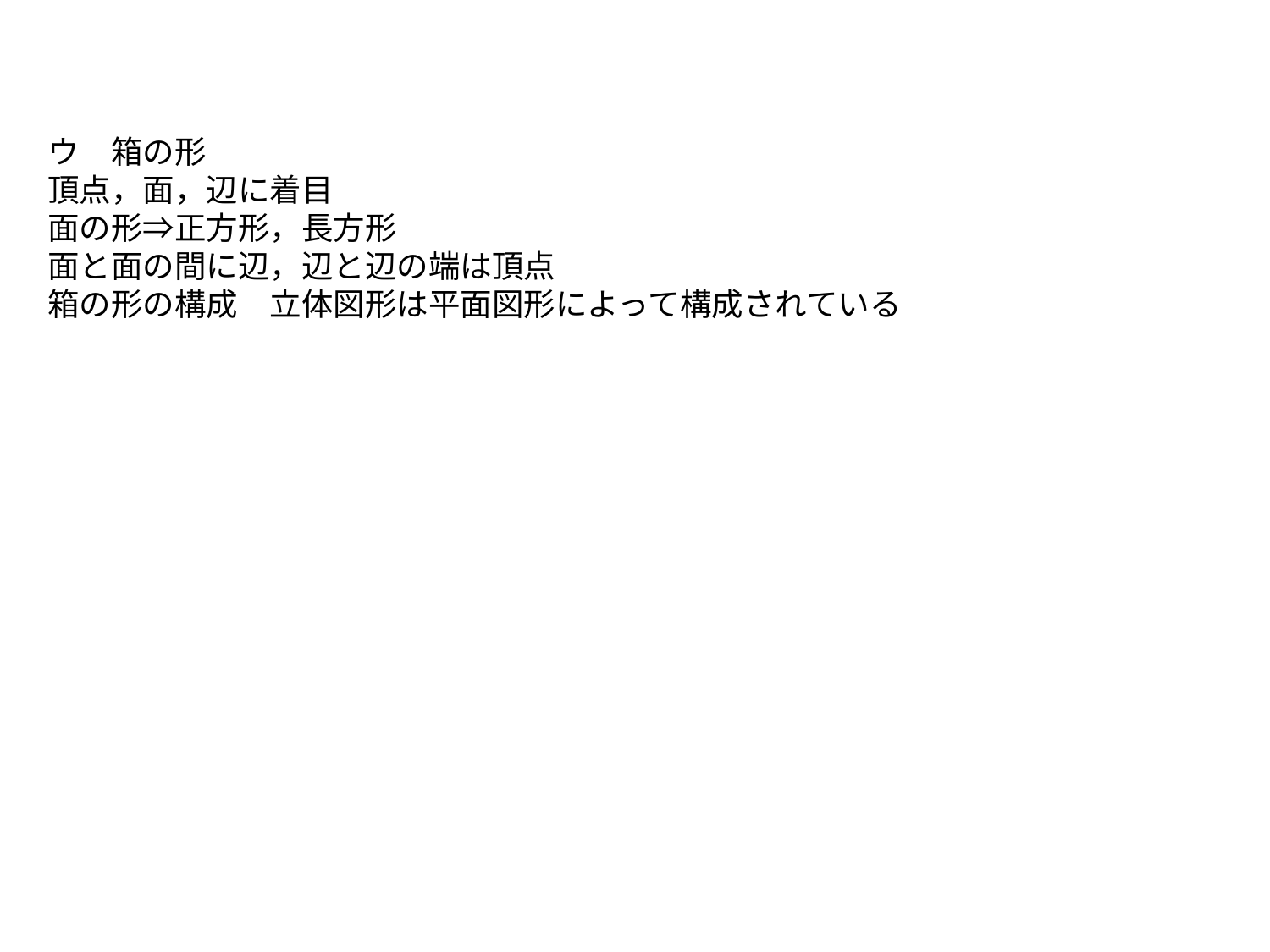

ウ　箱の形
頂点，面，辺に着目
面の形⇒正方形，長方形
面と面の間に辺，辺と辺の端は頂点
箱の形の構成　立体図形は平面図形によって構成されている